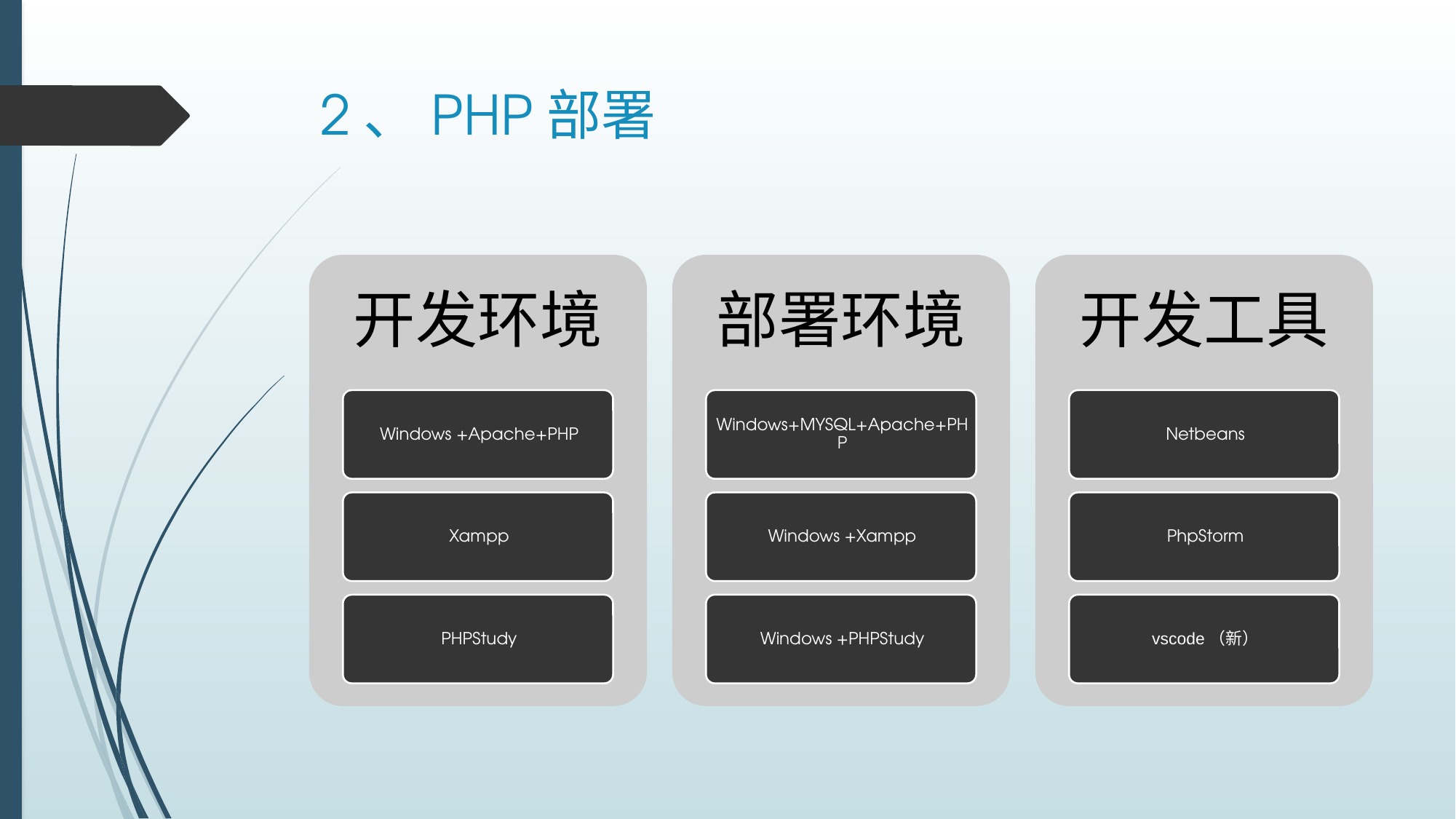

# 2、PHP部署
开发环境
Windows +Apache+PHP
Xampp
PHPStudy
部署环境
Windows+MYSQL+Apache+PHP
Windows +Xampp
Windows +PHPStudy
开发工具
Netbeans
PhpStorm
vscode（新）